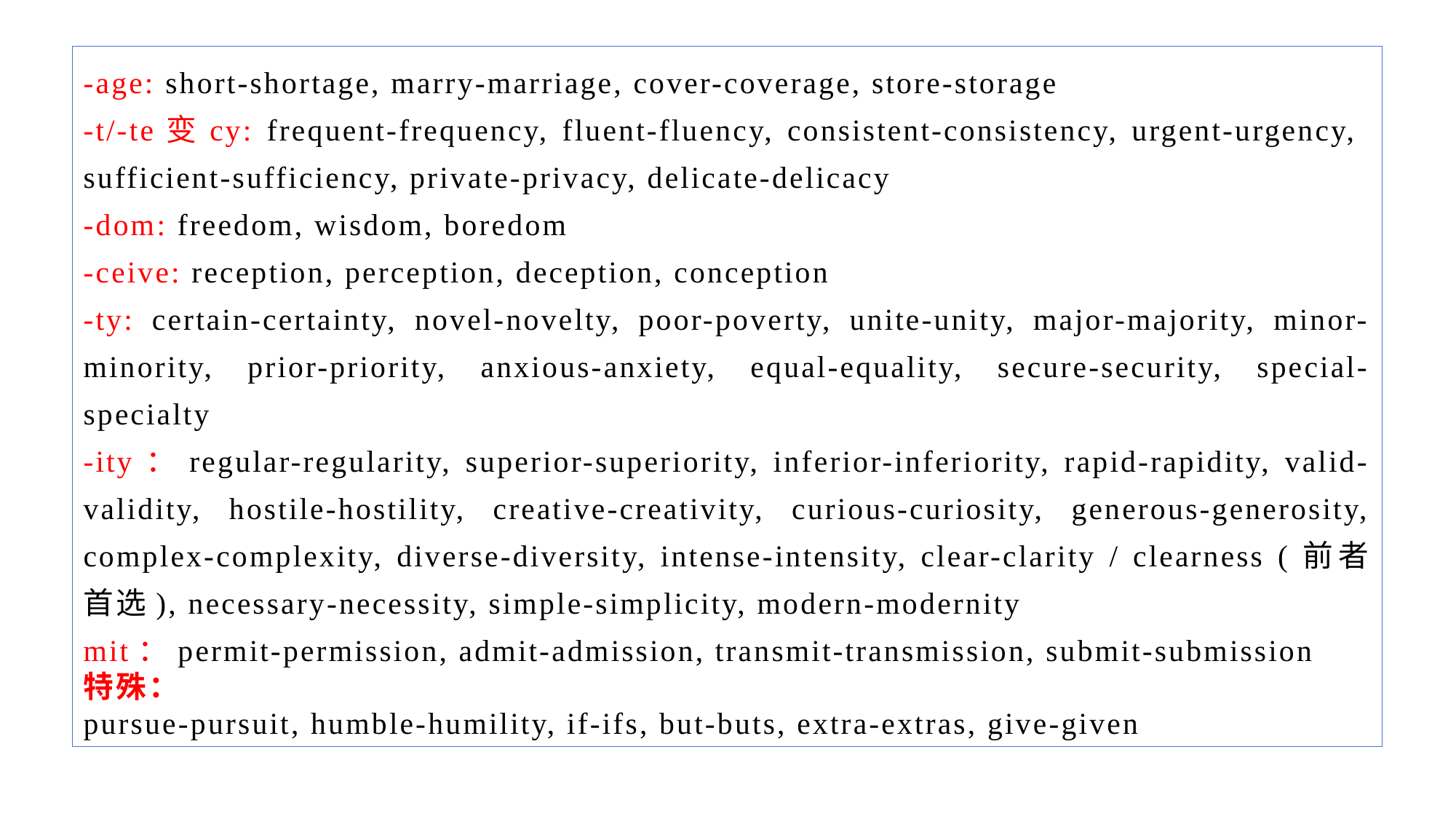

-age: short-shortage, marry-marriage, cover-coverage, store-storage
-t/-te变cy: frequent-frequency, fluent-fluency, consistent-consistency, urgent-urgency,  sufficient-sufficiency, private-privacy, delicate-delicacy
-dom: freedom, wisdom, boredom
-ceive: reception, perception, deception, conception
-ty: certain-certainty, novel-novelty, poor-poverty, unite-unity, major-majority, minor-minority, prior-priority, anxious-anxiety, equal-equality, secure-security, special-specialty
-ity：regular-regularity, superior-superiority, inferior-inferiority, rapid-rapidity, valid-validity, hostile-hostility, creative-creativity, curious-curiosity, generous-generosity, complex-complexity, diverse-diversity, intense-intensity, clear-clarity / clearness (前者首选), necessary-necessity, simple-simplicity, modern-modernity
mit：permit-permission, admit-admission, transmit-transmission, submit-submission
特殊：
pursue-pursuit, humble-humility, if-ifs, but-buts, extra-extras, give-given